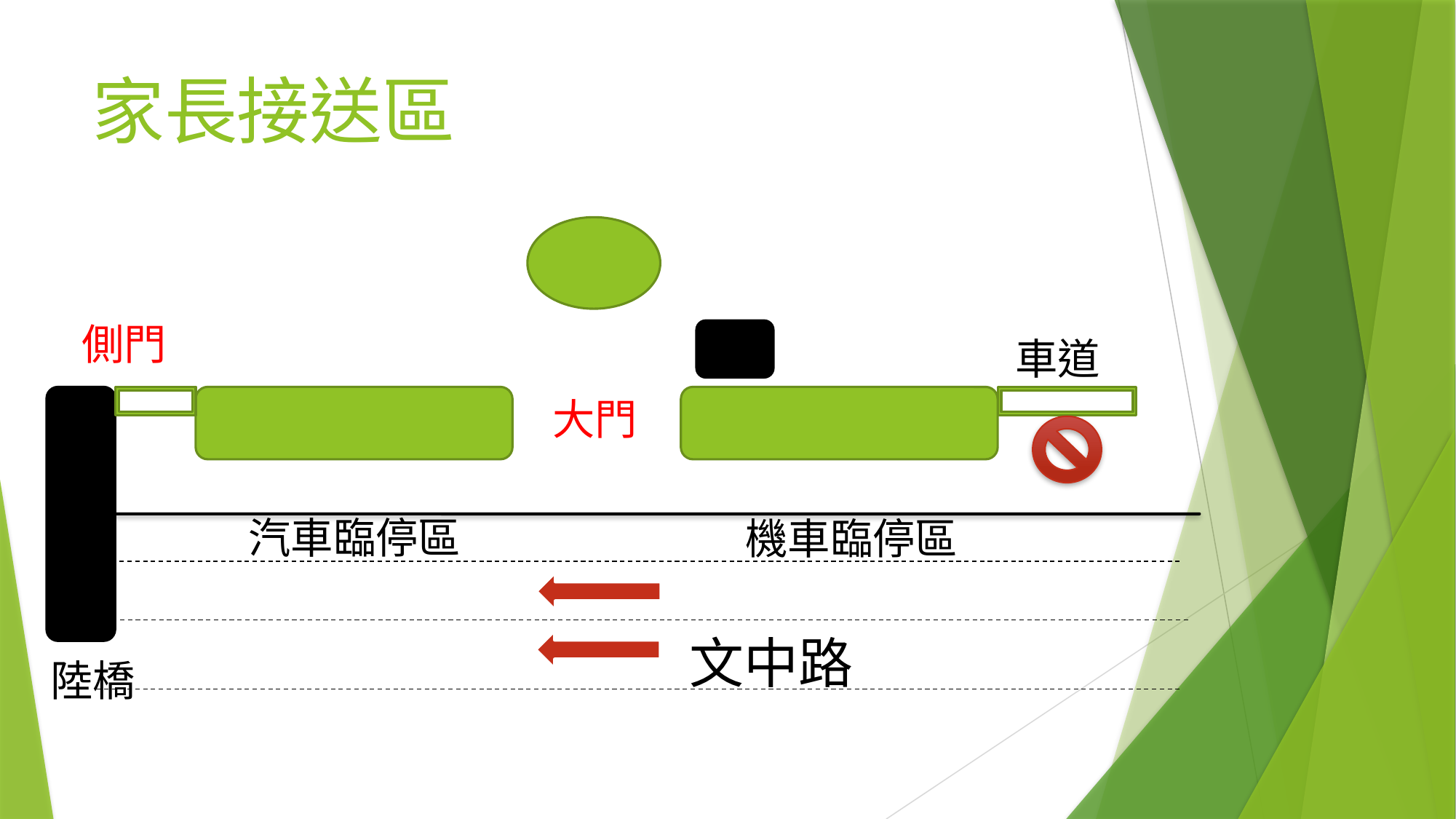

# 家長接送區

側門

車道

大門

汽車臨停區
機車臨停區

文中路

陸橋